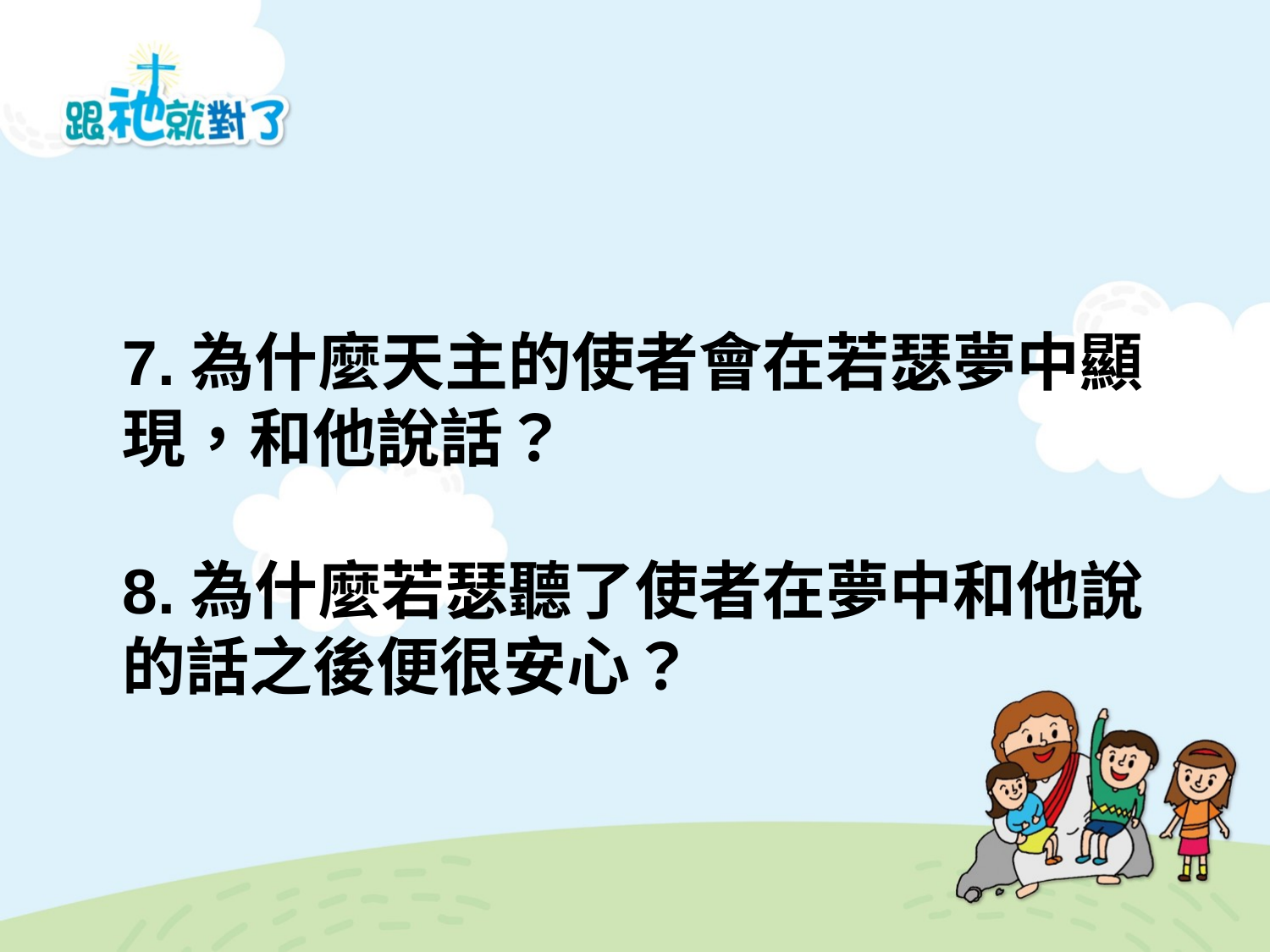

7.為什麼天主的使者會在若瑟夢中顯現，和他說話？

8.為什麼若瑟聽了使者在夢中和他說的話之後便很安心？